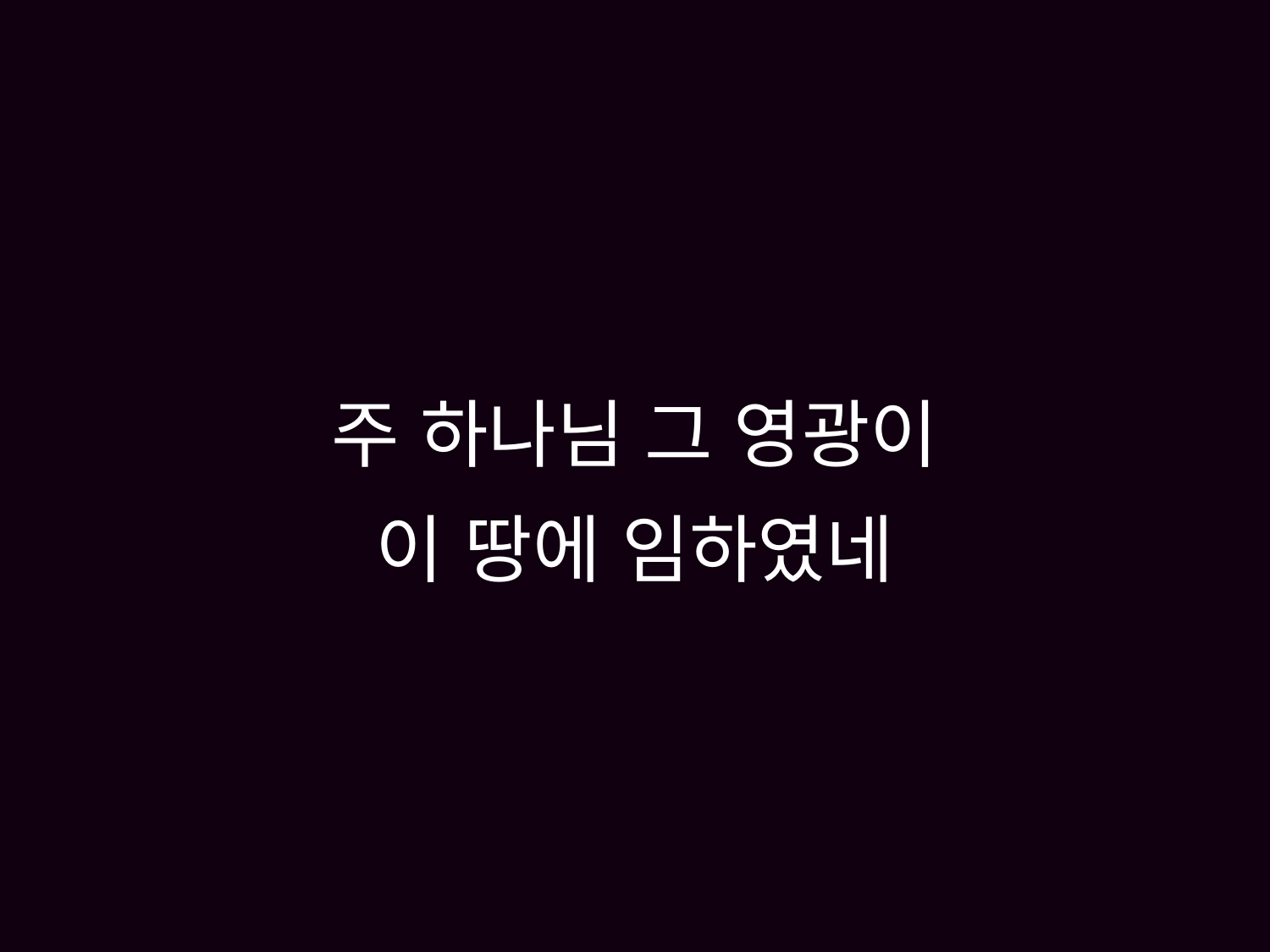

# 주 하나님 그 영광이 이 땅에 임하였네